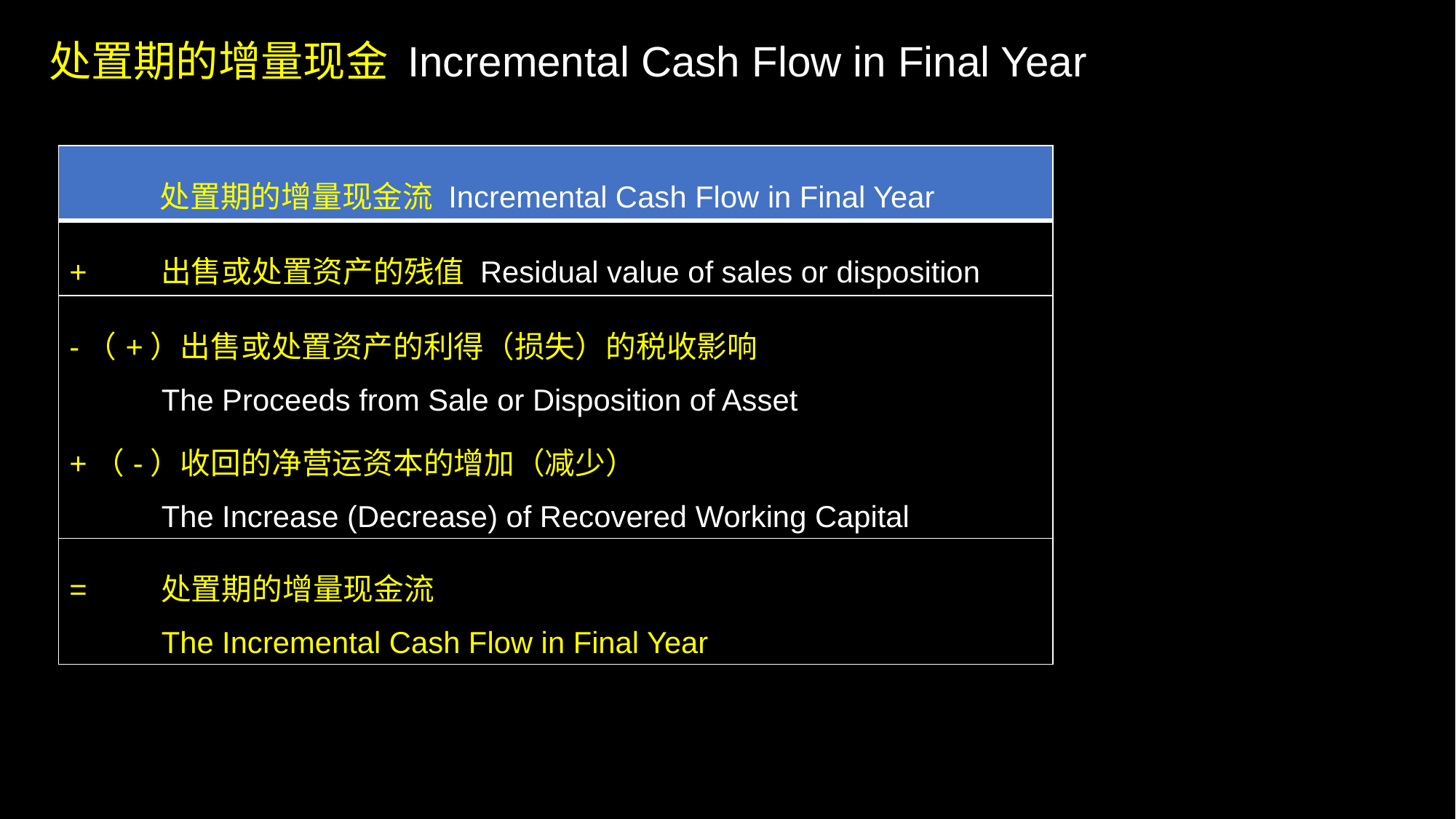

处置期的增量现金 Incremental Cash Flow in Final Year  流
| 处置期的增量现金流 Incremental Cash Flow in Final Year |
| --- |
| + 出售或处置资产的残值 Residual value of sales or disposition |
| -（+）出售或处置资产的利得（损失）的税收影响 The Proceeds from Sale or Disposition of Asset +（-）收回的净营运资本的增加（减少） The Increase (Decrease) of Recovered Working Capital |
| = 处置期的增量现金流 The Incremental Cash Flow in Final Year |